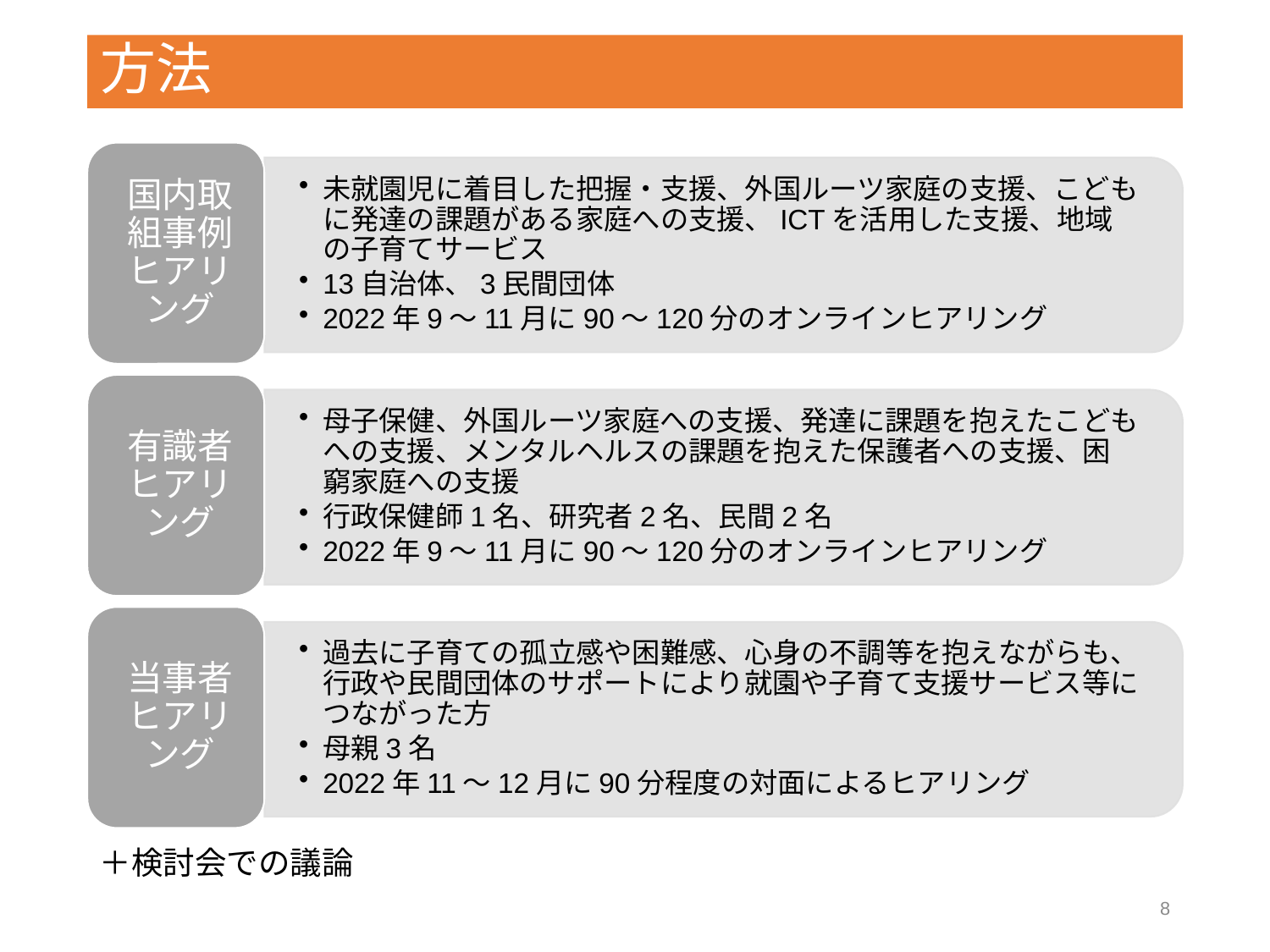

# 方法
未就園児に着目した把握・支援、外国ルーツ家庭の支援、こどもに発達の課題がある家庭への支援、ICTを活用した支援、地域の子育てサービス
13自治体、3民間団体
2022年9～11月に90～120分のオンラインヒアリング
国内取組事例ヒアリング
母子保健、外国ルーツ家庭への支援、発達に課題を抱えたこどもへの支援、メンタルヘルスの課題を抱えた保護者への支援、困窮家庭への支援
行政保健師1名、研究者2名、民間2名
2022年9～11月に90～120分のオンラインヒアリング
有識者ヒアリング
過去に子育ての孤立感や困難感、心身の不調等を抱えながらも、行政や民間団体のサポートにより就園や子育て支援サービス等につながった方
母親3名
2022年11～12月に90分程度の対面によるヒアリング
当事者ヒアリング
＋検討会での議論
8